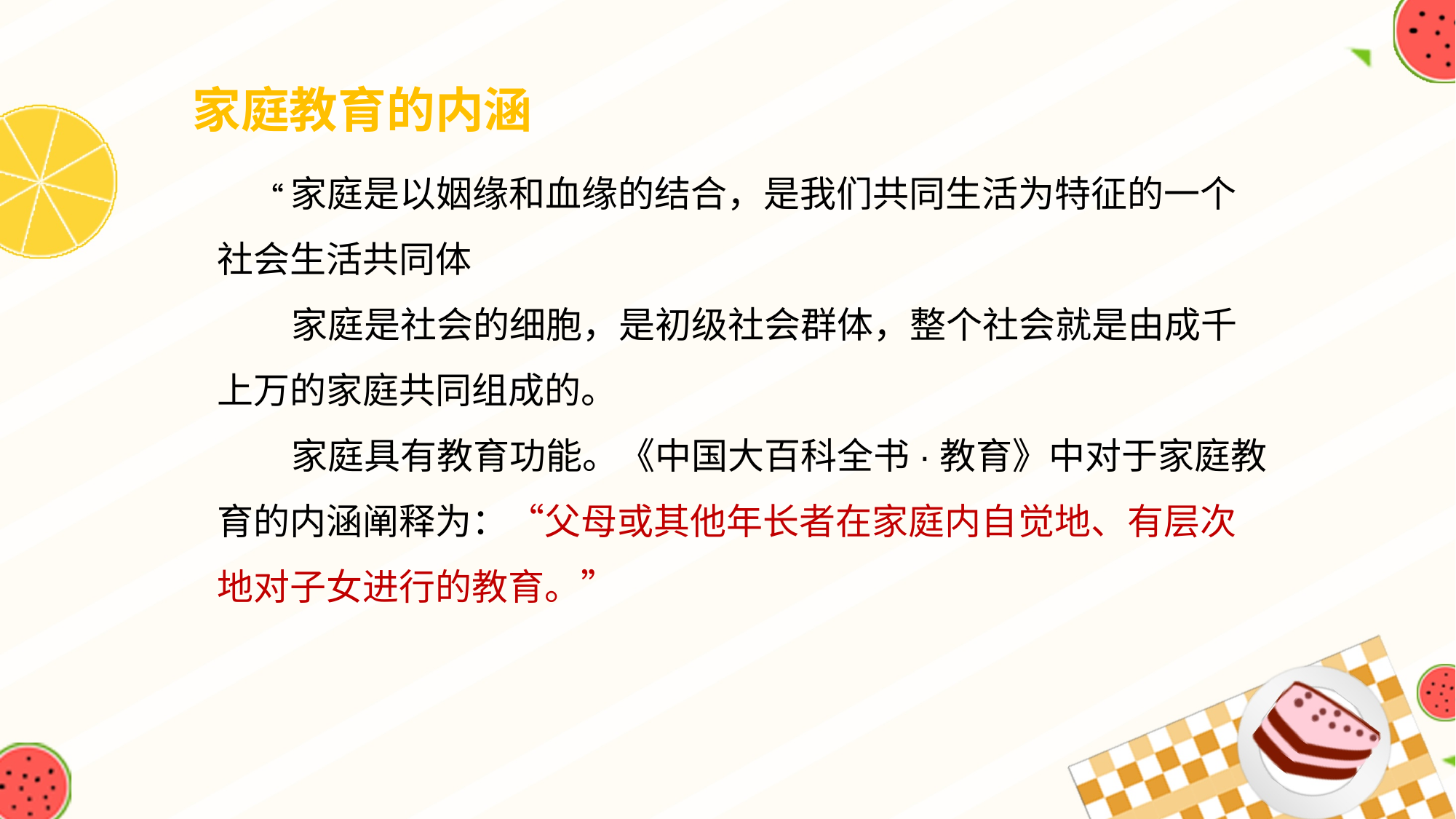

家庭教育的内涵
        “家庭是以姻缘和血缘的结合，是我们共同生活为特征的一个社会生活共同体
        家庭是社会的细胞，是初级社会群体，整个社会就是由成千上万的家庭共同组成的。
        家庭具有教育功能。《中国大百科全书·教育》中对于家庭教育的内涵阐释为：“父母或其他年长者在家庭内自觉地、有层次地对子女进行的教育。”